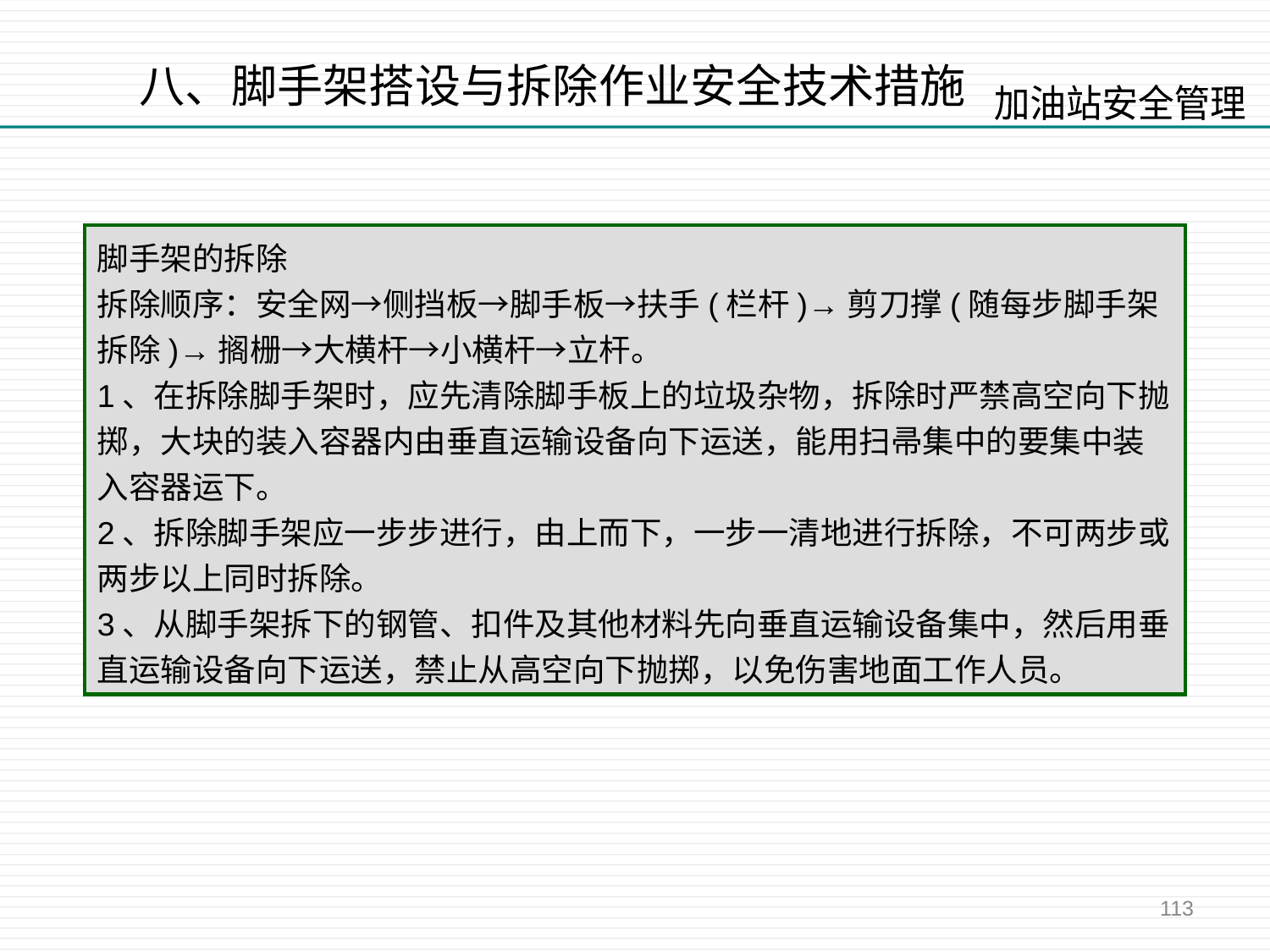

八、脚手架搭设与拆除作业安全技术措施
脚手架的拆除
拆除顺序：安全网→侧挡板→脚手板→扶手(栏杆)→剪刀撑(随每步脚手架拆除)→搁栅→大横杆→小横杆→立杆。
1、在拆除脚手架时，应先清除脚手板上的垃圾杂物，拆除时严禁高空向下抛掷，大块的装入容器内由垂直运输设备向下运送，能用扫帚集中的要集中装入容器运下。
2、拆除脚手架应一步步进行，由上而下，一步一清地进行拆除，不可两步或两步以上同时拆除。
3、从脚手架拆下的钢管、扣件及其他材料先向垂直运输设备集中，然后用垂直运输设备向下运送，禁止从高空向下抛掷，以免伤害地面工作人员。
113